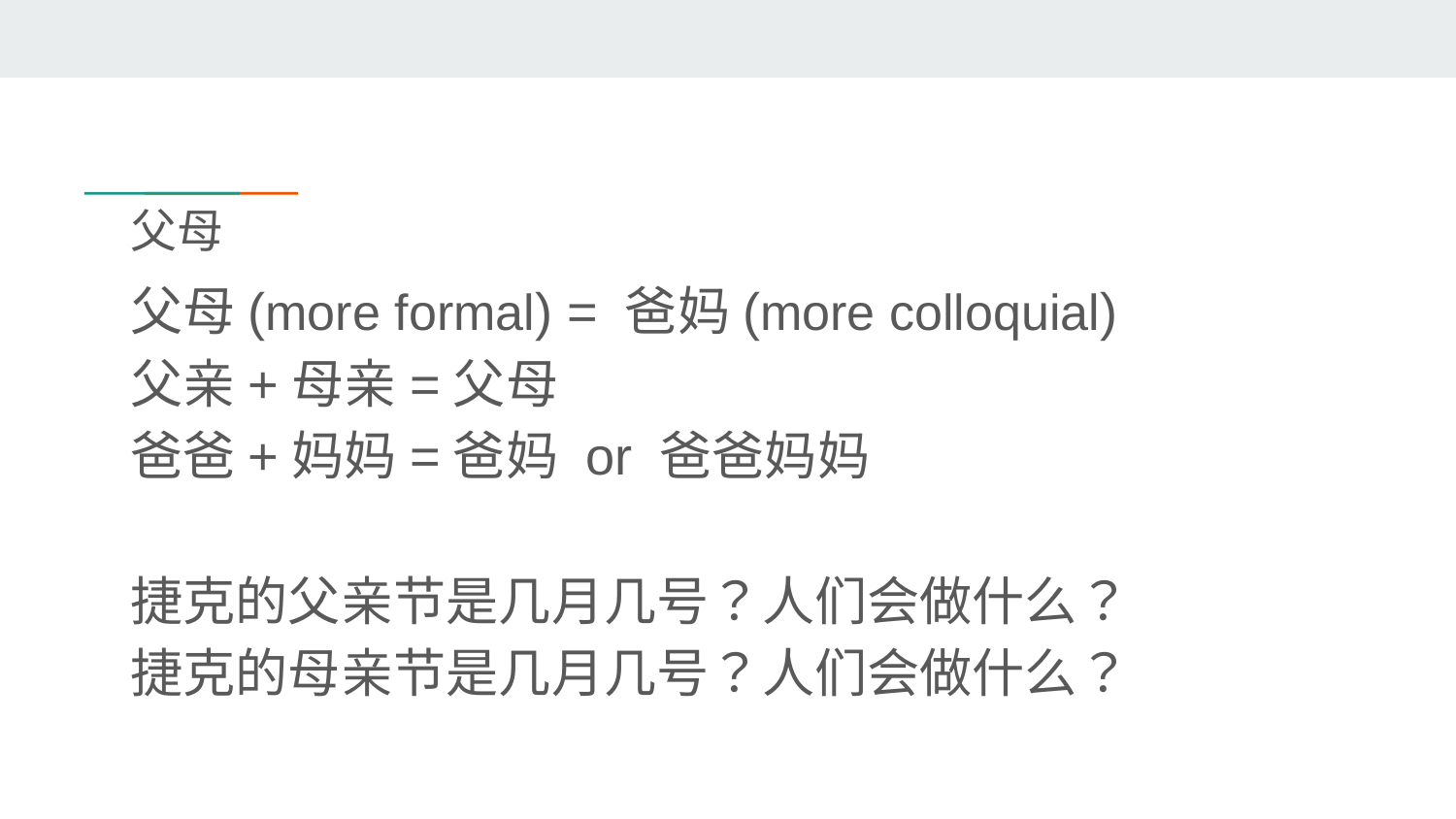

# 父母
父母(more formal) = 爸妈(more colloquial)
父亲+母亲=父母
爸爸+妈妈=爸妈 or 爸爸妈妈
捷克的父亲节是几月几号？人们会做什么？
捷克的母亲节是几月几号？人们会做什么？